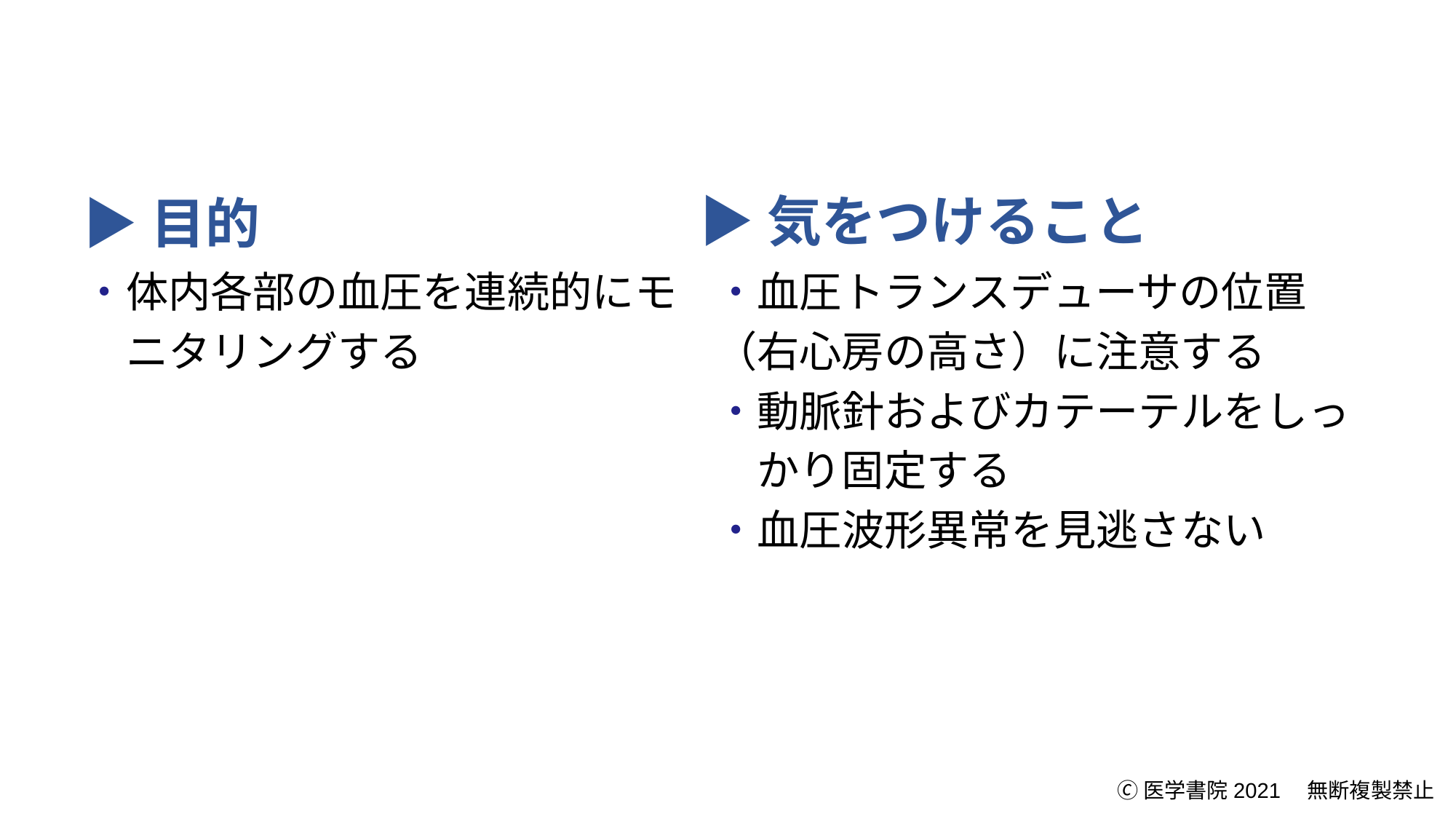

▶気をつけること
▶目的
・体内各部の血圧を連続的にモ
　ニタリングする

・血圧トランスデューサの位置
（右心房の高さ）に注意する
・動脈針およびカテーテルをしっ
　かり固定する
・血圧波形異常を見逃さない
🄫医学書院2021　無断複製禁止